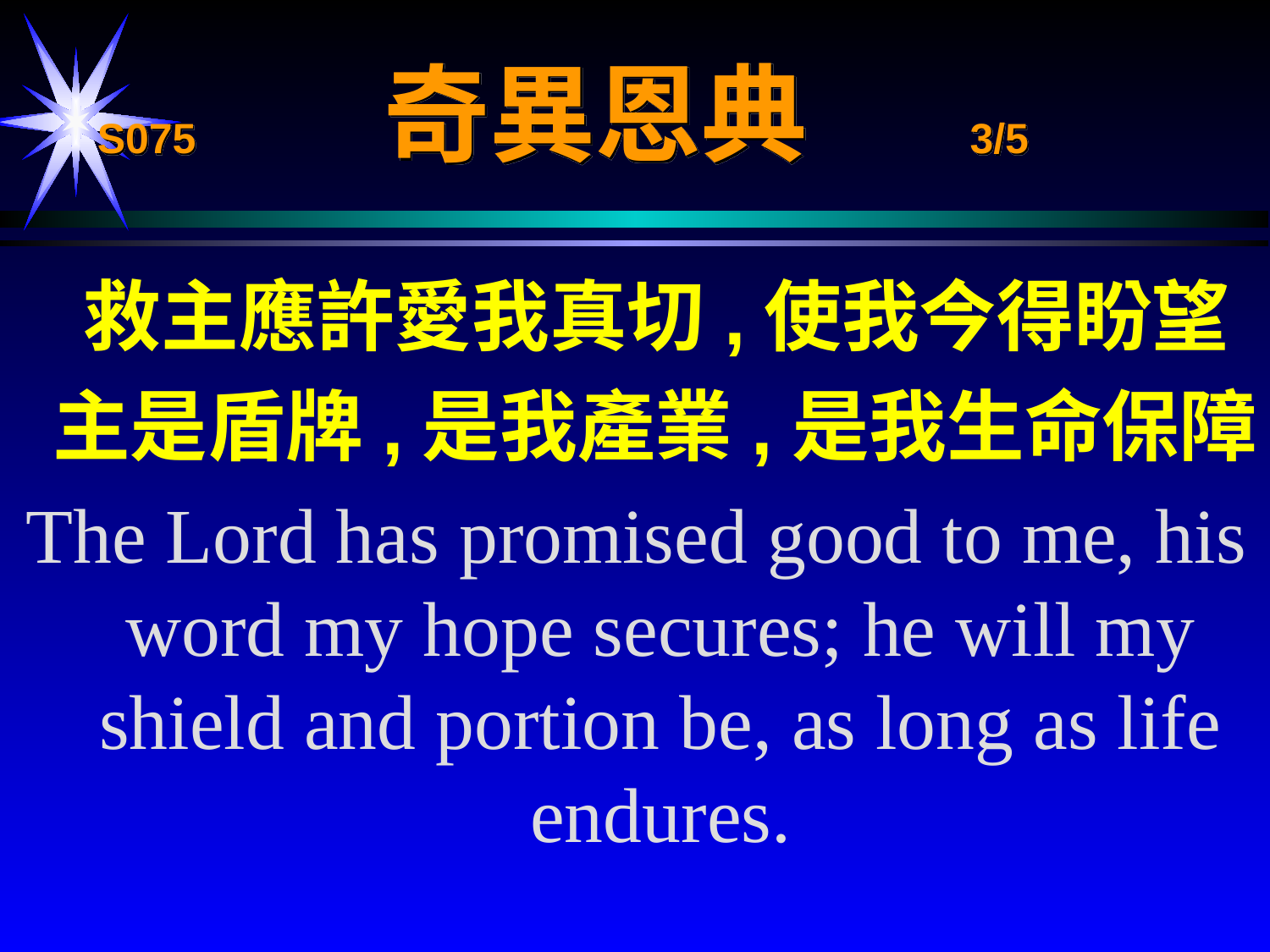

# S075               奇異恩典                3/5
 救主應許愛我真切,使我今得盼望
 主是盾牌,是我產業,是我生命保障
The Lord has promised good to me, his word my hope secures; he will my shield and portion be, as long as life endures.